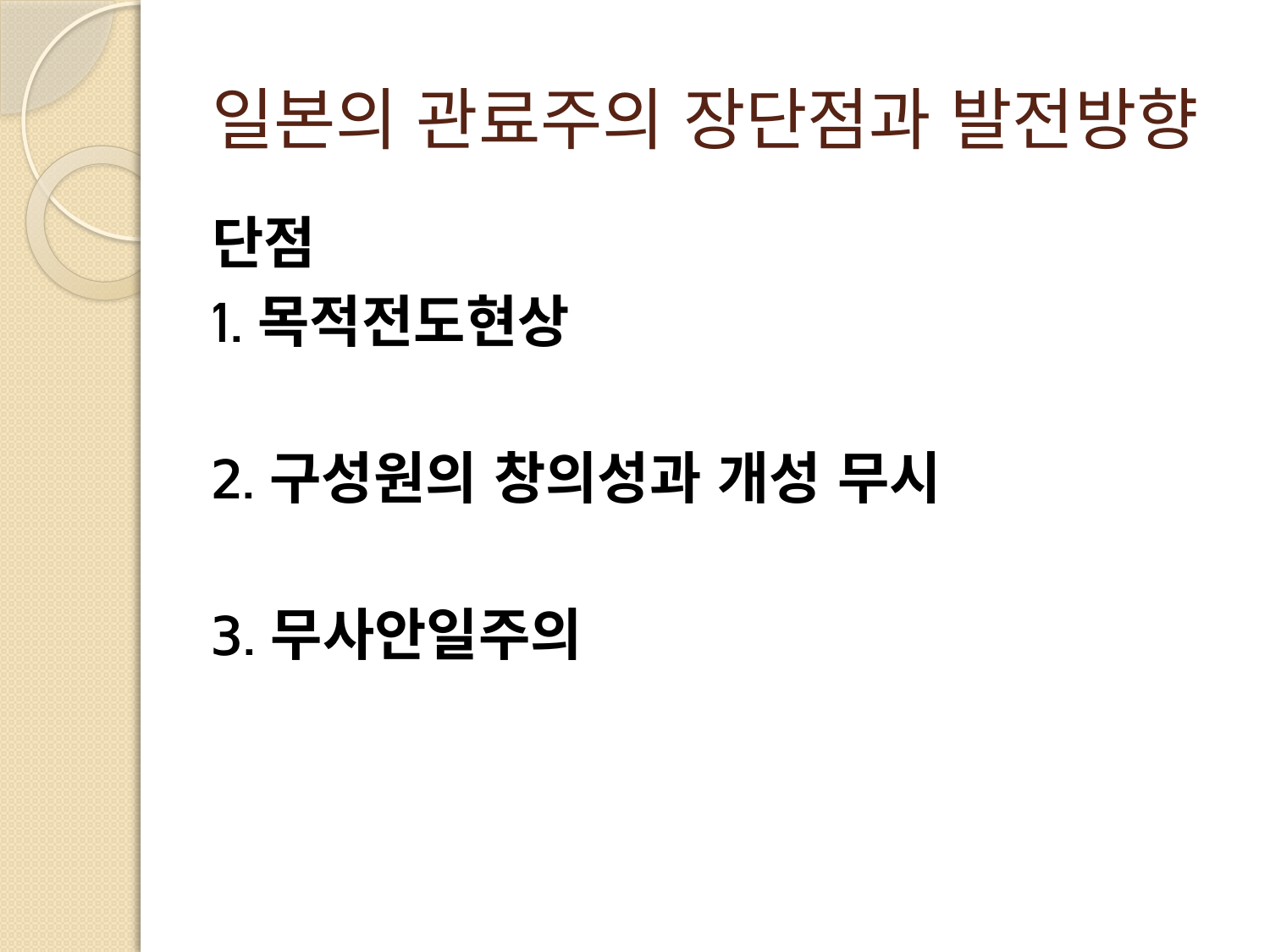

# 일본의 관료주의 장단점과 발전방향
단점
1.목적전도현상

2.구성원의 창의성과 개성 무시

3.무사안일주의